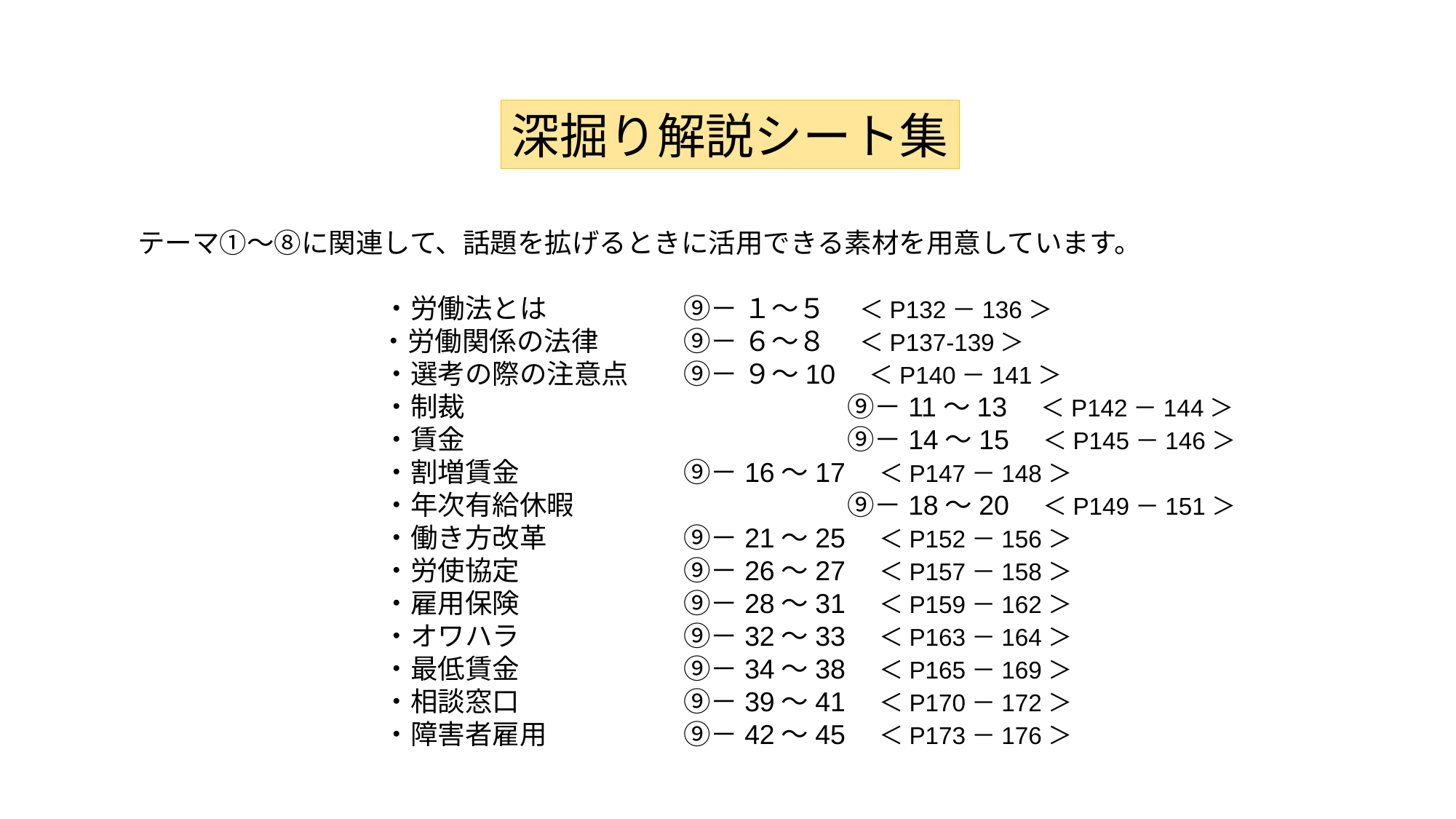

深掘り解説シート集
テーマ①～⑧に関連して、話題を拡げるときに活用できる素材を用意しています。

　・労働法とは		⑨－ １～５　 ＜P132－136＞
　・労働関係の法律	⑨－ ６～８　 ＜P137-139＞
　・選考の際の注意点	⑨－ ９～10　＜P140－141＞
　・制裁		　　　　　　⑨－11～13　＜P142－144＞
　・賃金		　　　　　　⑨－14～15　＜P145－146＞
　・割増賃金		⑨－16～17　＜P147－148＞
　・年次有給休暇	　　　　　　⑨－18～20　＜P149－151＞
　・働き方改革		⑨－21～25　＜P152－156＞
　・労使協定		⑨－26～27　＜P157－158＞
　・雇用保険		⑨－28～31　＜P159－162＞
　・オワハラ		⑨－32～33　＜P163－164＞
　・最低賃金		⑨－34～38　＜P165－169＞
　・相談窓口		⑨－39～41　＜P170－172＞
　・障害者雇用		⑨－42～45　＜P173－176＞